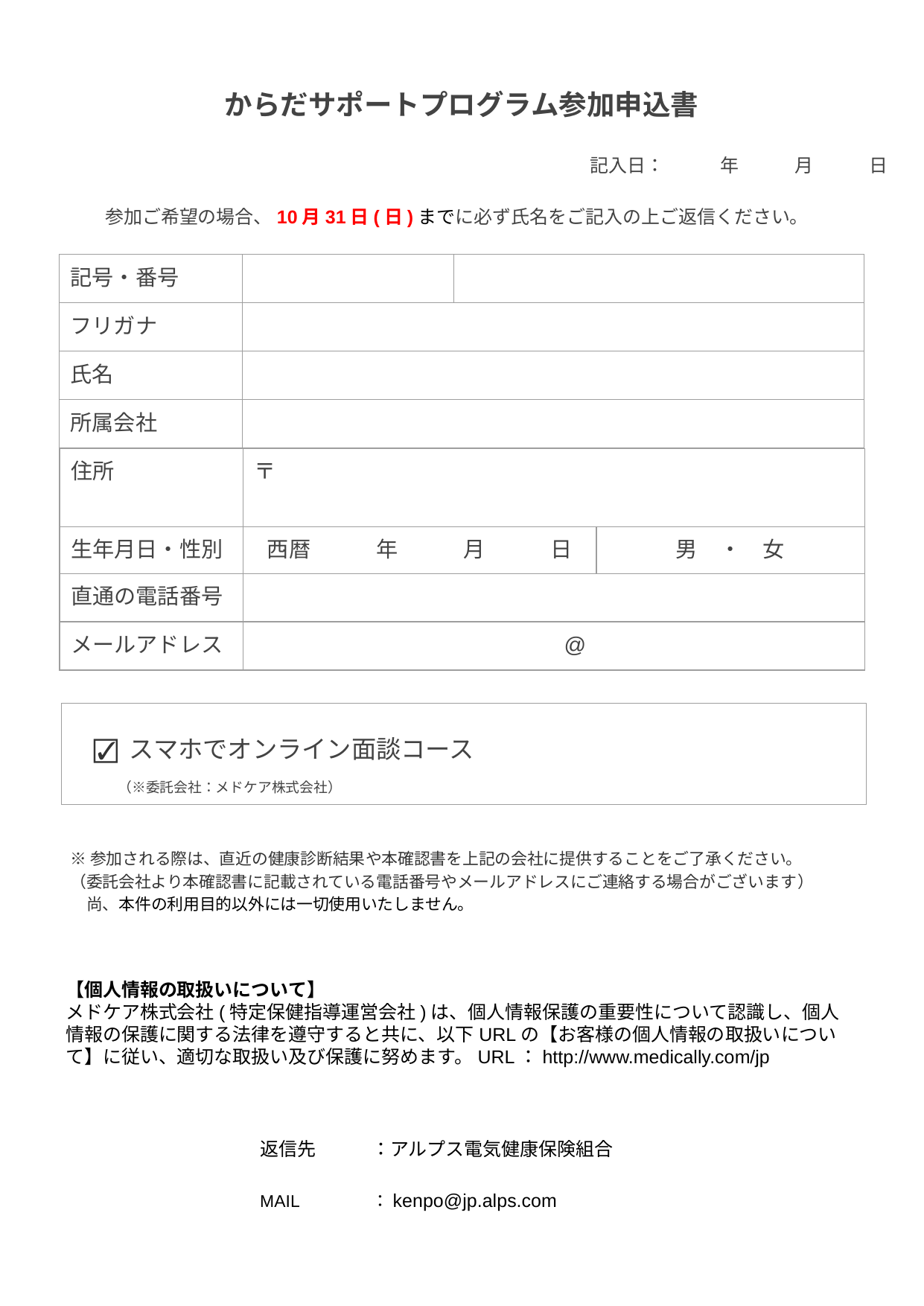

からだサポートプログラム参加申込書
記入日：　　　年　　　月　　　日

参加ご希望の場合、10月31日(日)までに必ず氏名をご記入の上ご返信ください。
| 記号・番号 |  |  |
| --- | --- | --- |
| フリガナ |  |  |
| 氏名 |  |  |
| 所属会社 |  |  |
| 住所 | 〒 |  |
| --- | --- | --- |
| 生年月日・性別 | 西暦　　　年　　　月　　　日 | 男　・　女 |
| 直通の電話番号 |  |  |
| メールアドレス | @ |  |

☑ スマホでオンライン面談コース
　（※委託会社：メドケア株式会社）

※参加される際は、直近の健康診断結果や本確認書を上記の会社に提供することをご了承ください。
（委託会社より本確認書に記載されている電話番号やメールアドレスにご連絡する場合がございます）
　尚、本件の利用目的以外には一切使用いたしません。

【個人情報の取扱いについて】
メドケア株式会社(特定保健指導運営会社)は、個人情報保護の重要性について認識し、個人情報の保護に関する法律を遵守すると共に、以下URLの【お客様の個人情報の取扱いについて】に従い、適切な取扱い及び保護に努めます。URL：http://www.medically.com/jp

返信先　　　：アルプス電気健康保険組合

MAIL	：kenpo@jp.alps.com